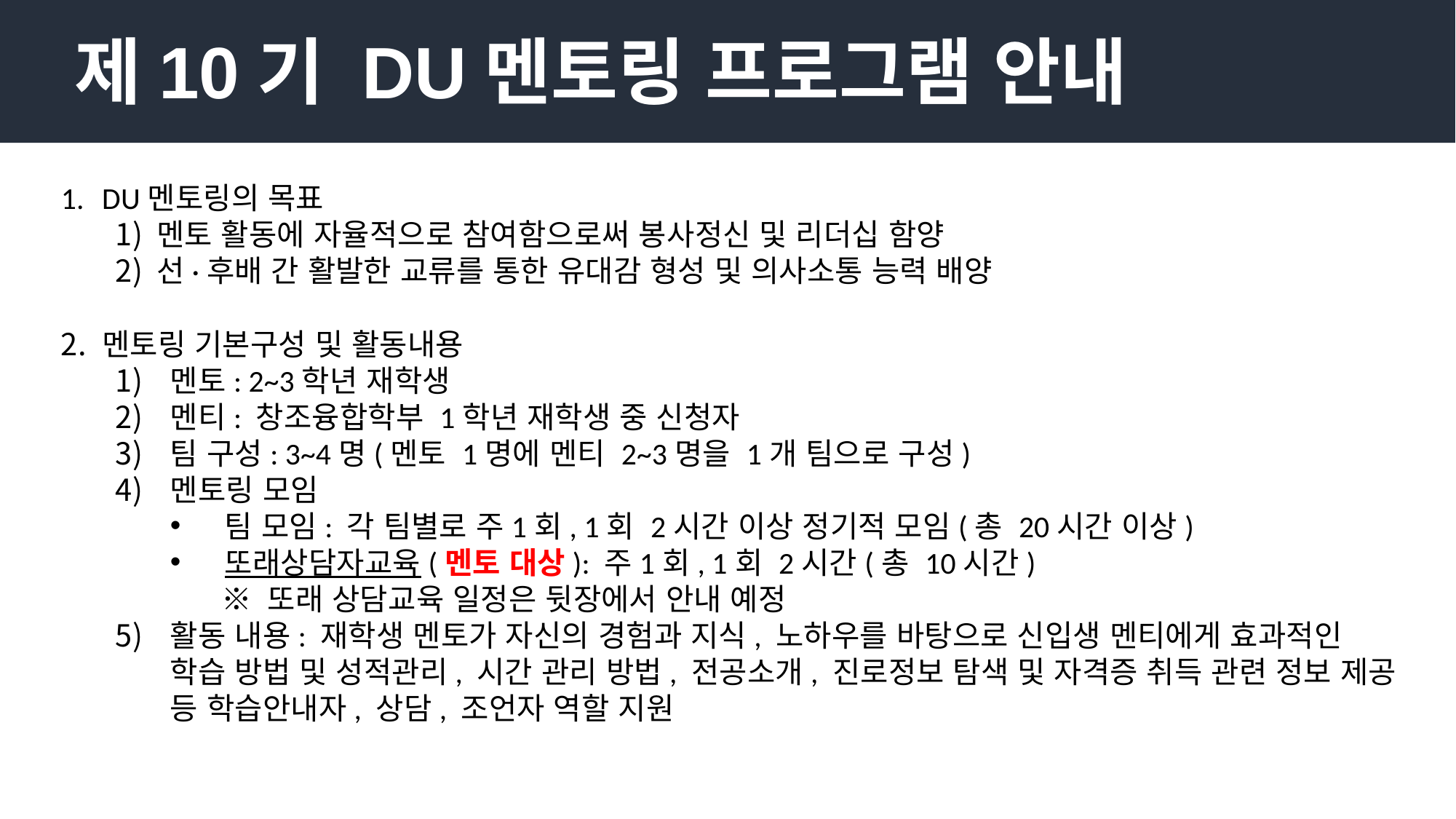

제10기 DU멘토링 프로그램 안내

DU멘토링의 목표
멘토 활동에 자율적으로 참여함으로써 봉사정신 및 리더십 함양
선·후배 간 활발한 교류를 통한 유대감 형성 및 의사소통 능력 배양

멘토링 기본구성 및 활동내용
멘토: 2~3학년 재학생
멘티: 창조융합학부 1학년 재학생 중 신청자
팀 구성: 3~4명(멘토 1명에 멘티 2~3명을 1개 팀으로 구성)
멘토링 모임
팀 모임: 각 팀별로 주1회, 1회 2시간 이상 정기적 모임(총 20시간 이상)
또래상담자교육(멘토 대상): 주1회, 1회 2시간(총 10시간)
      ※ 또래 상담교육 일정은 뒷장에서 안내 예정
활동 내용: 재학생 멘토가 자신의 경험과 지식, 노하우를 바탕으로 신입생 멘티에게 효과적인 학습 방법 및 성적관리, 시간 관리 방법, 전공소개, 진로정보 탐색 및 자격증 취득 관련 정보 제공 등 학습안내자, 상담, 조언자 역할 지원